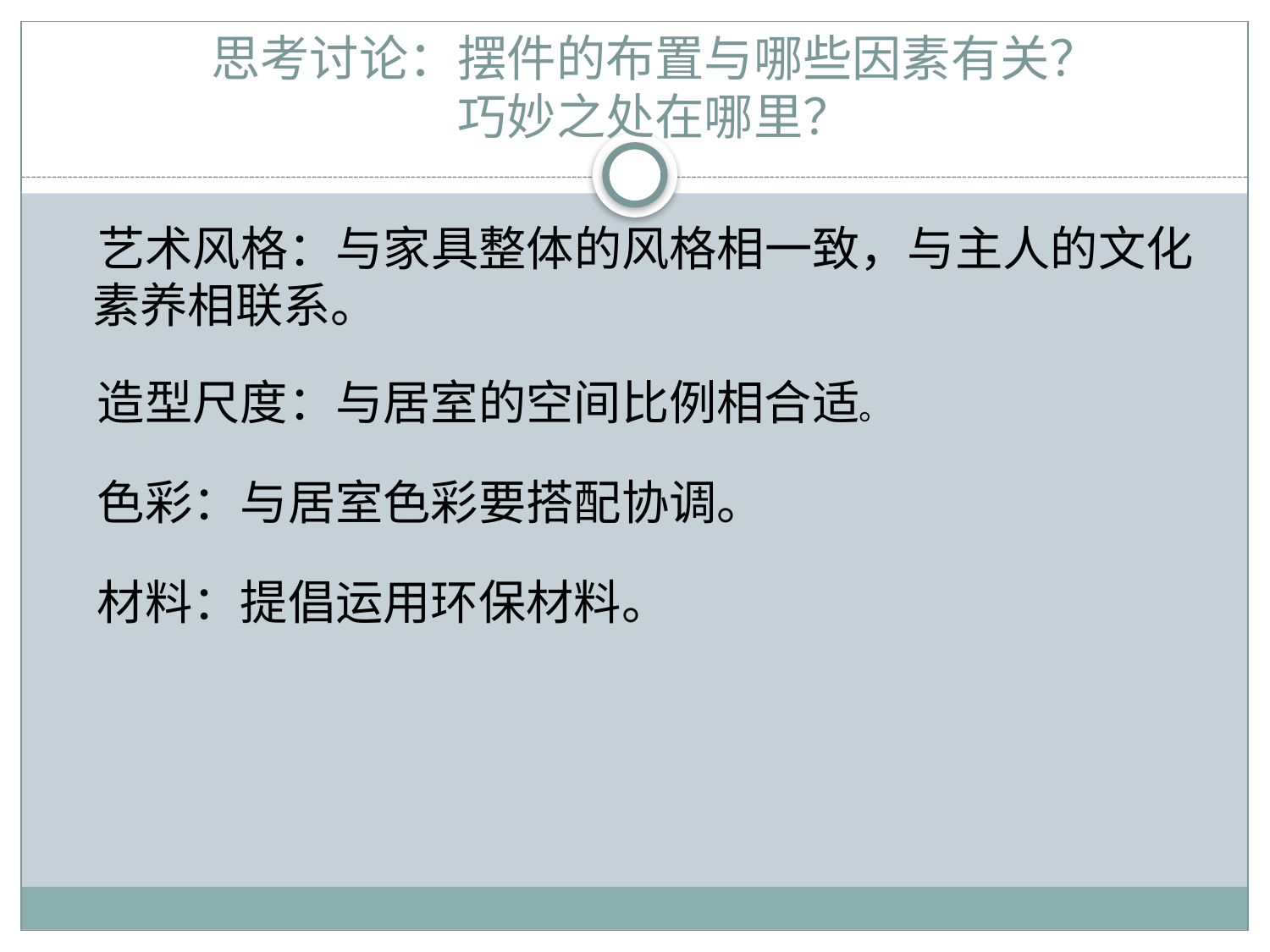

# 思考讨论：摆件的布置与哪些因素有关？ 巧妙之处在哪里？
   艺术风格：与家具整体的风格相一致，与主人的文化素养相联系。
造型尺度：与居室的空间比例相合适。
色彩：与居室色彩要搭配协调。
材料：提倡运用环保材料。